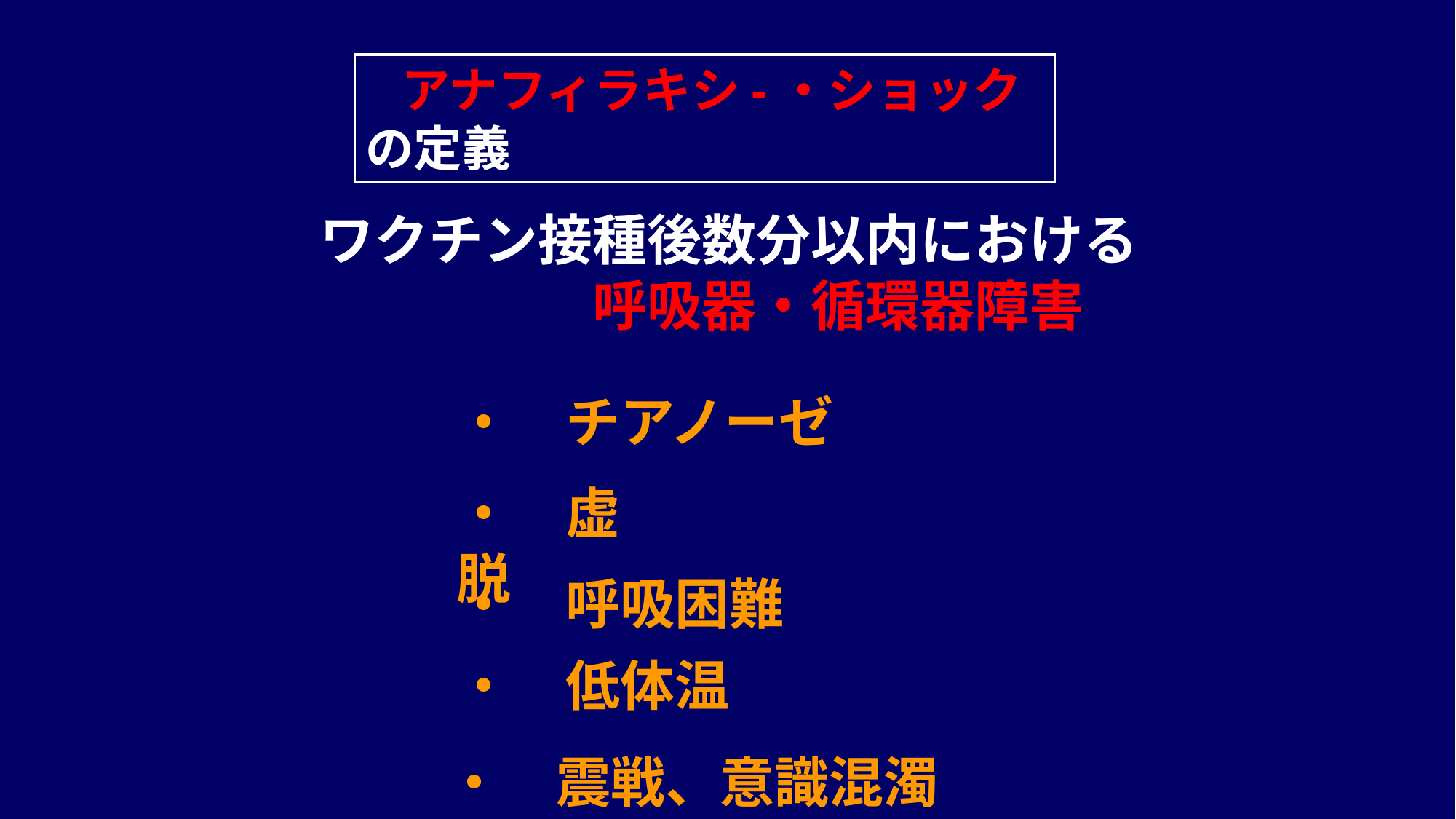

アナフィラキシ-・ショックの定義
ワクチン接種後数分以内における
　　　　　呼吸器・循環器障害
・　チアノーゼ
・　虚脱
・　呼吸困難
・　低体温
・　震戦、意識混濁